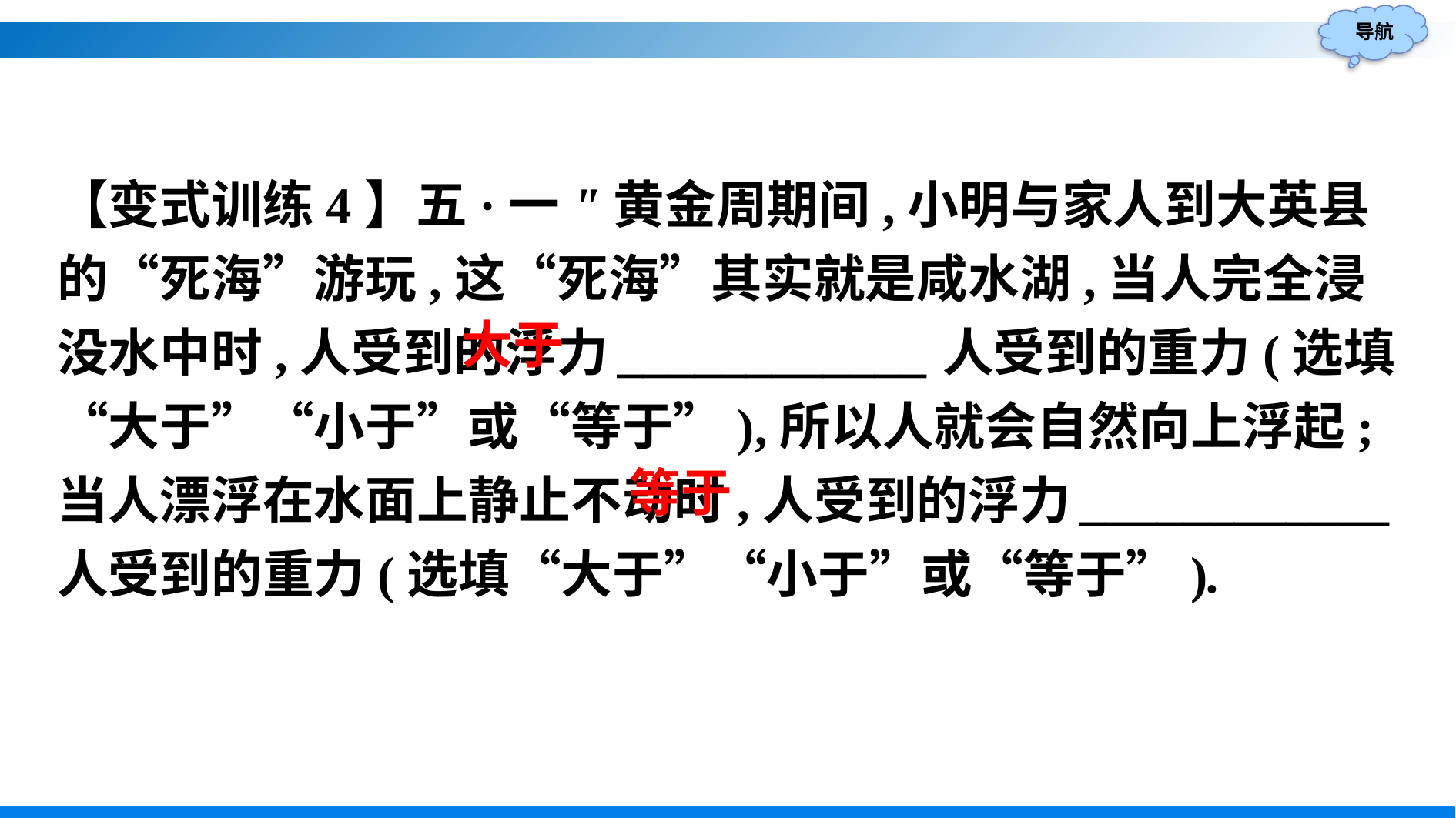

【变式训练4】五·一"黄金周期间,小明与家人到大英县的“死海”游玩,这“死海”其实就是咸水湖,当人完全浸没水中时,人受到的浮力____________人受到的重力(选填“大于”“小于”或“等于”),所以人就会自然向上浮起;当人漂浮在水面上静止不动时,人受到的浮力____________人受到的重力(选填“大于”“小于”或“等于”).
大于
等于